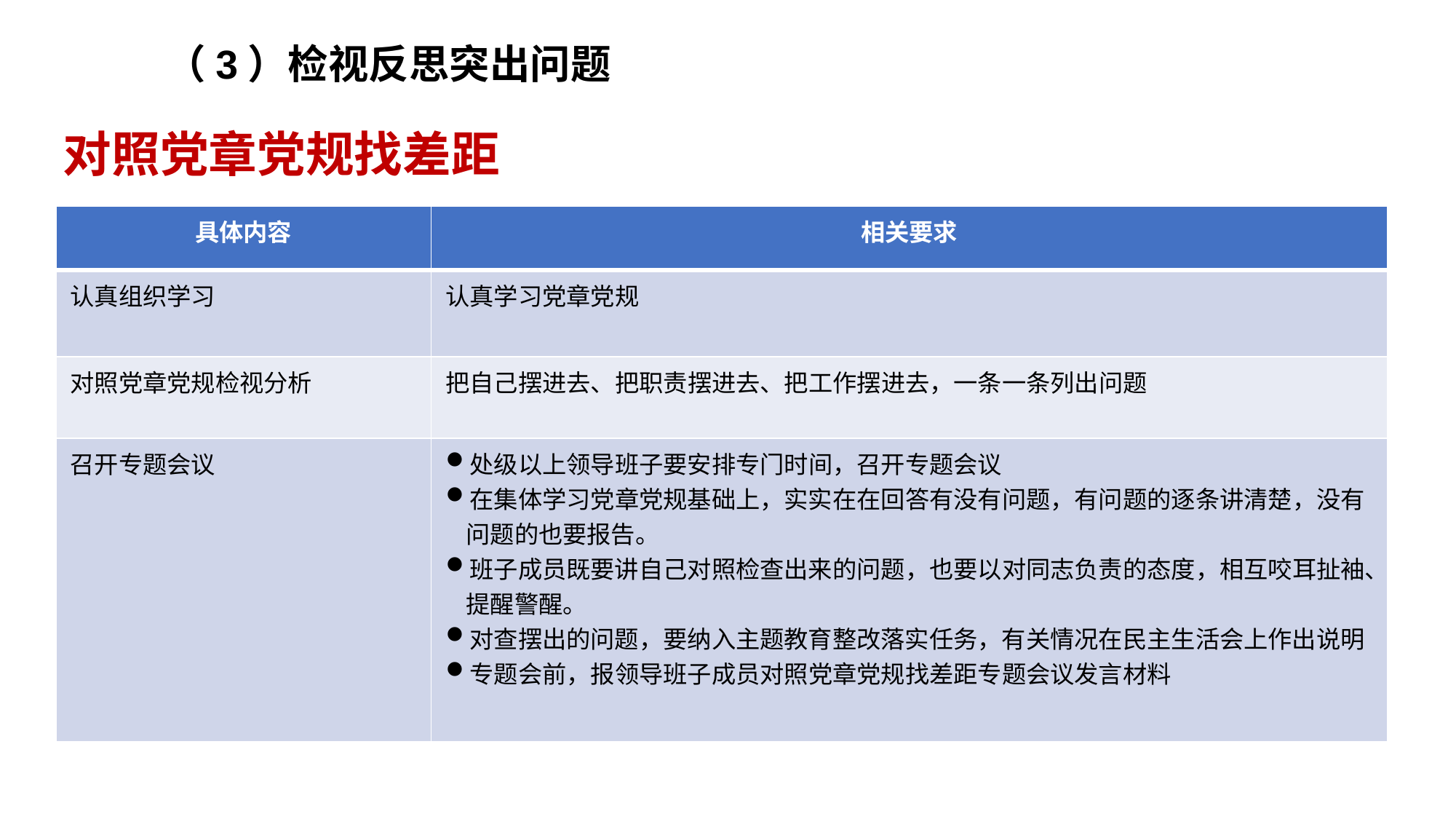

（3）检视反思突出问题
对照党章党规找差距
| 具体内容 | 相关要求 |
| --- | --- |
| 认真组织学习 | 认真学习党章党规 |
| 对照党章党规检视分析 | 把自己摆进去、把职责摆进去、把工作摆进去，一条一条列出问题 |
| 召开专题会议 | 处级以上领导班子要安排专门时间，召开专题会议 在集体学习党章党规基础上，实实在在回答有没有问题，有问题的逐条讲清楚，没有问题的也要报告。 班子成员既要讲自己对照检查出来的问题，也要以对同志负责的态度，相互咬耳扯袖、提醒警醒。 对查摆出的问题，要纳入主题教育整改落实任务，有关情况在民主生活会上作出说明 专题会前，报领导班子成员对照党章党规找差距专题会议发言材料 |